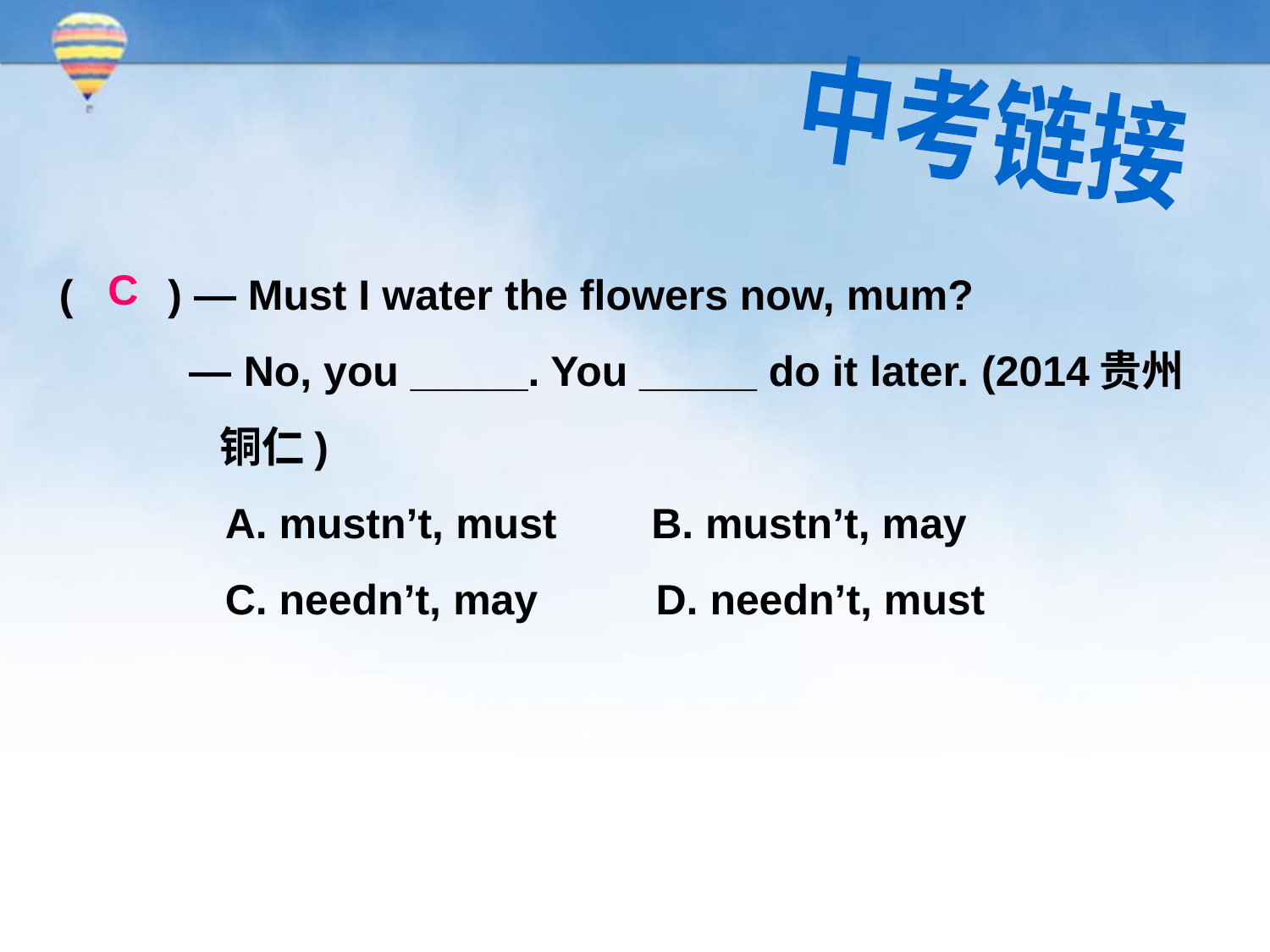

中考链接
 (        ) — Must I water the flowers now, mum?
            — No, you _____. You _____ do it later. (2014贵州
                 铜仁)
               A. mustn’t, must        B. mustn’t, may
               C. needn’t, may          D. needn’t, must
C